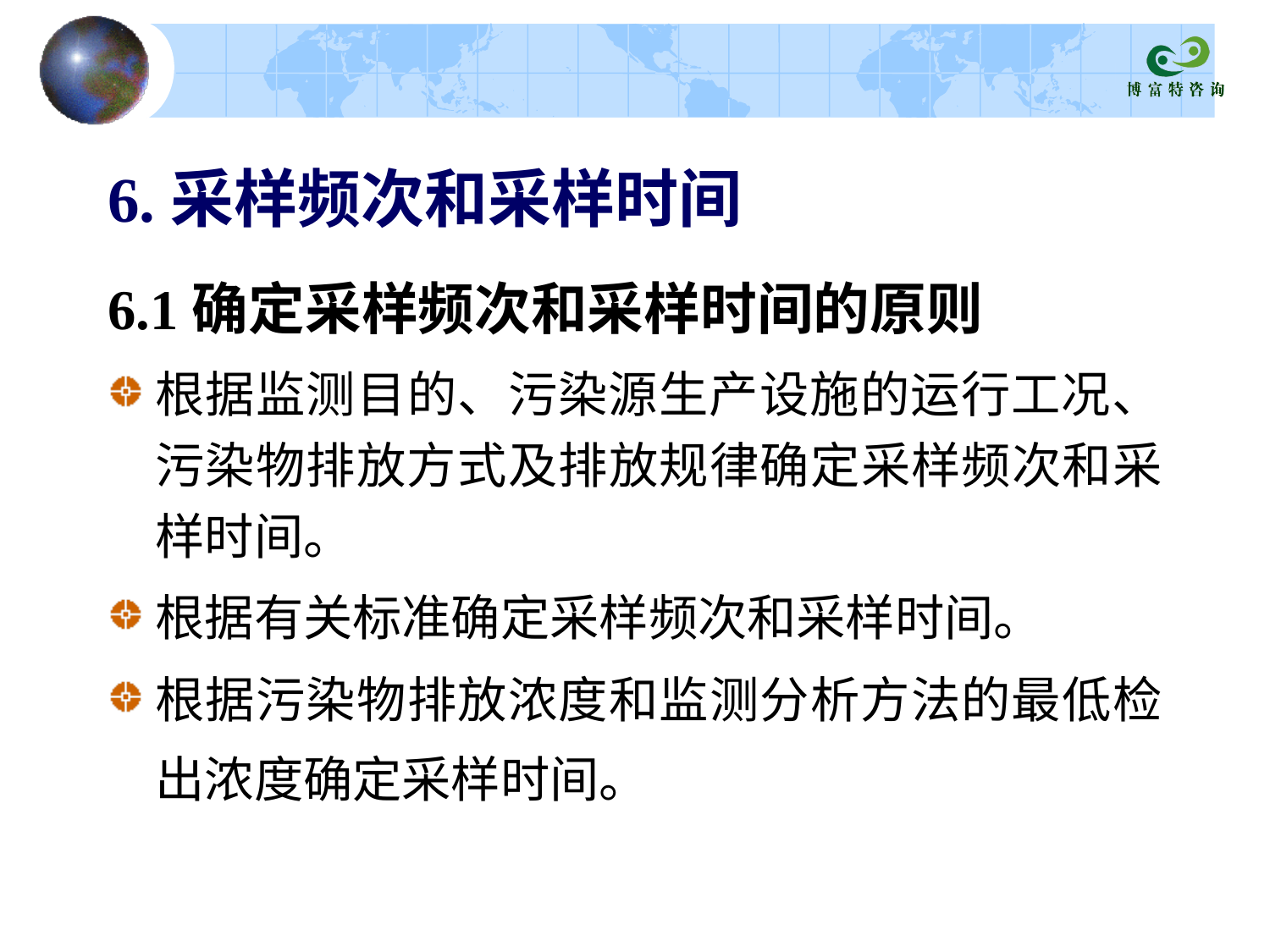

# 6.采样频次和采样时间
6.1确定采样频次和采样时间的原则
根据监测目的、污染源生产设施的运行工况、污染物排放方式及排放规律确定采样频次和采样时间。
根据有关标准确定采样频次和采样时间。
根据污染物排放浓度和监测分析方法的最低检出浓度确定采样时间。